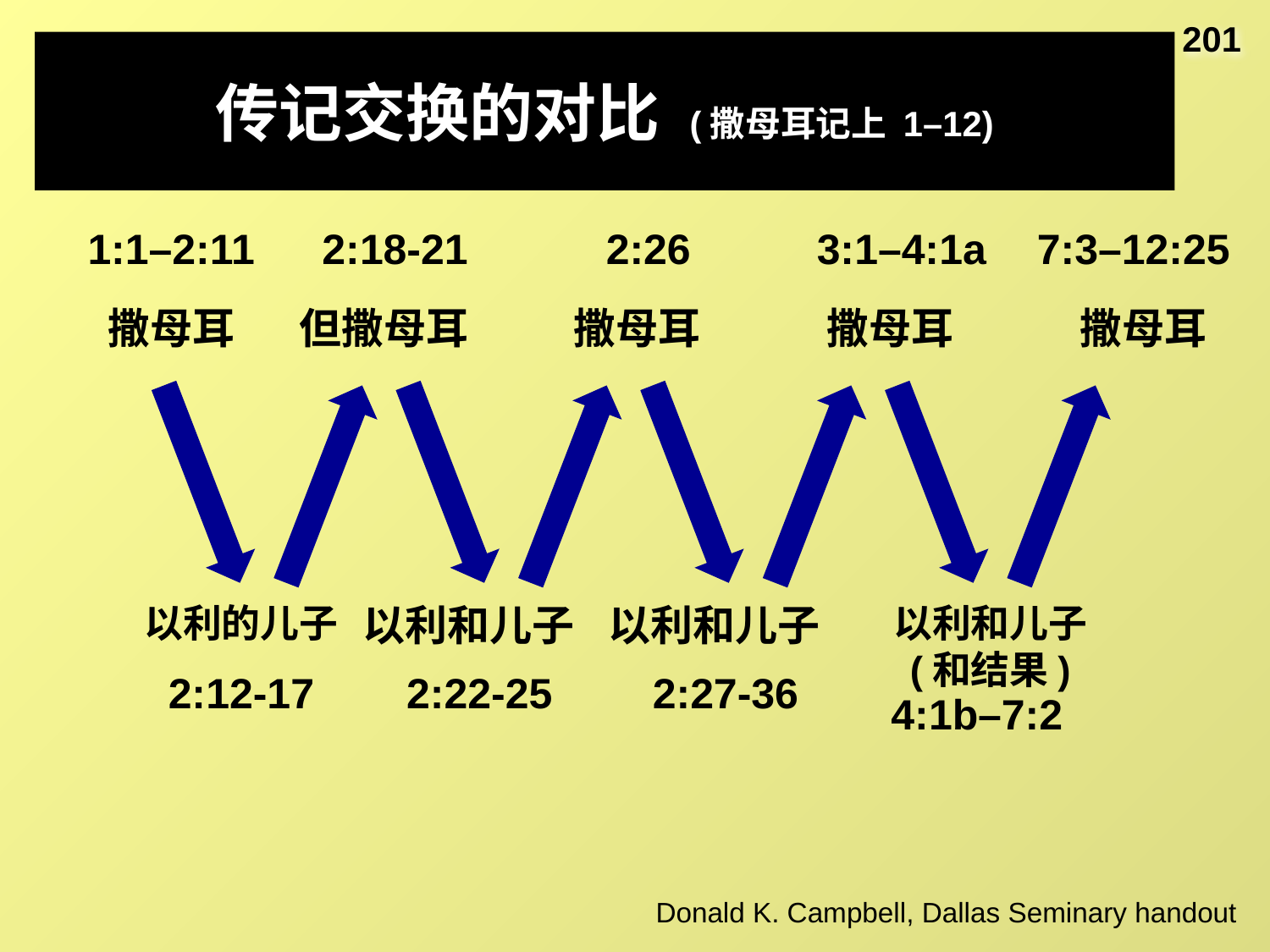

201
# 传记交换的对比 (撒母耳记上 1–12)
1:1–2:11
撒母耳
2:18-21
但撒母耳
2:26
撒母耳
3:1–4:1a
撒母耳
7:3–12:25
撒母耳

以利的儿子
2:12-17
以利和儿子
2:22-25
以利和儿子
2:27-36
以利和儿子
(和结果)
4:1b–7:2
Donald K. Campbell, Dallas Seminary handout